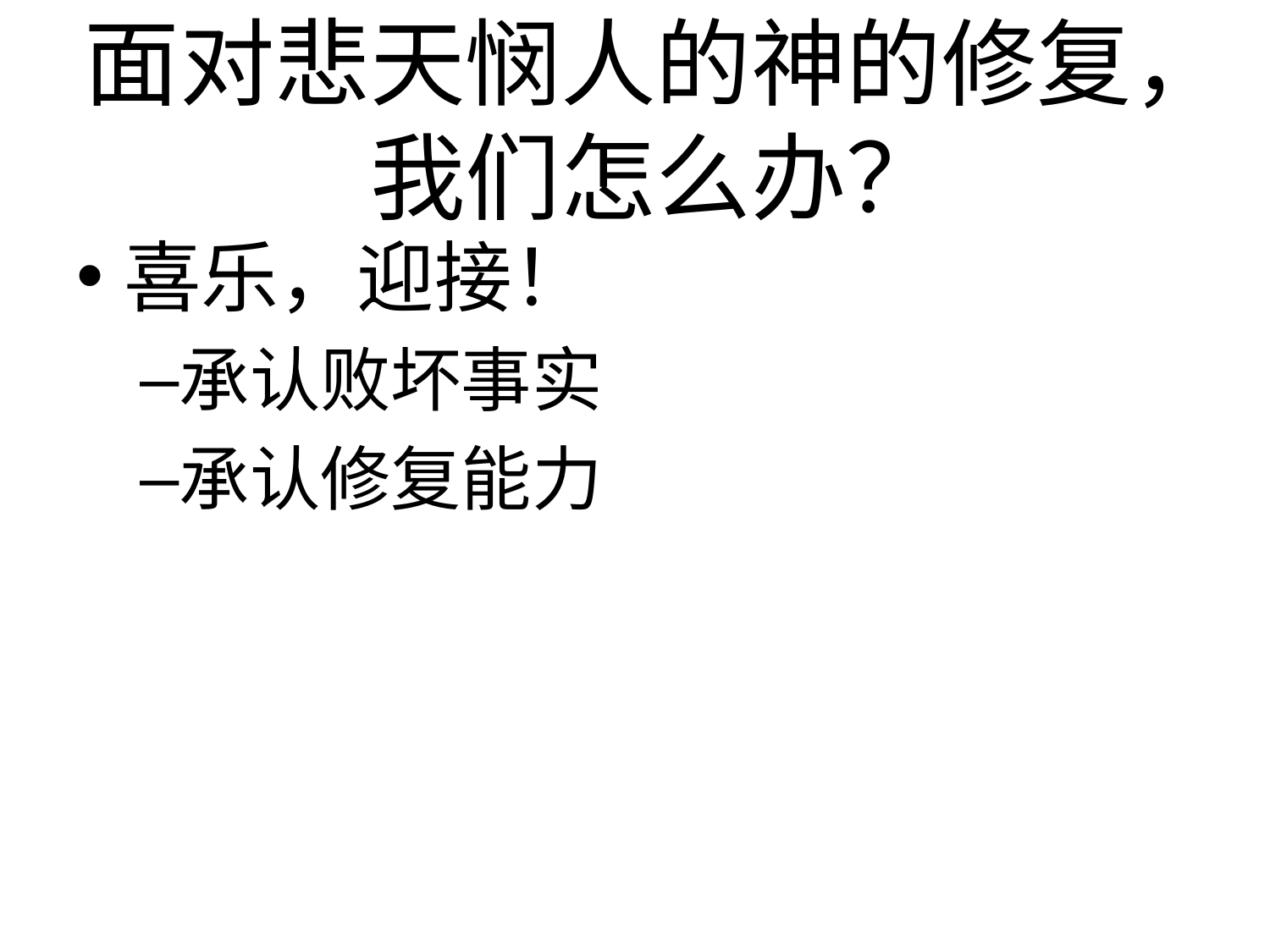

# 面对悲天悯人的神的修复， 我们怎么办？
喜乐，迎接！
承认败坏事实
承认修复能力